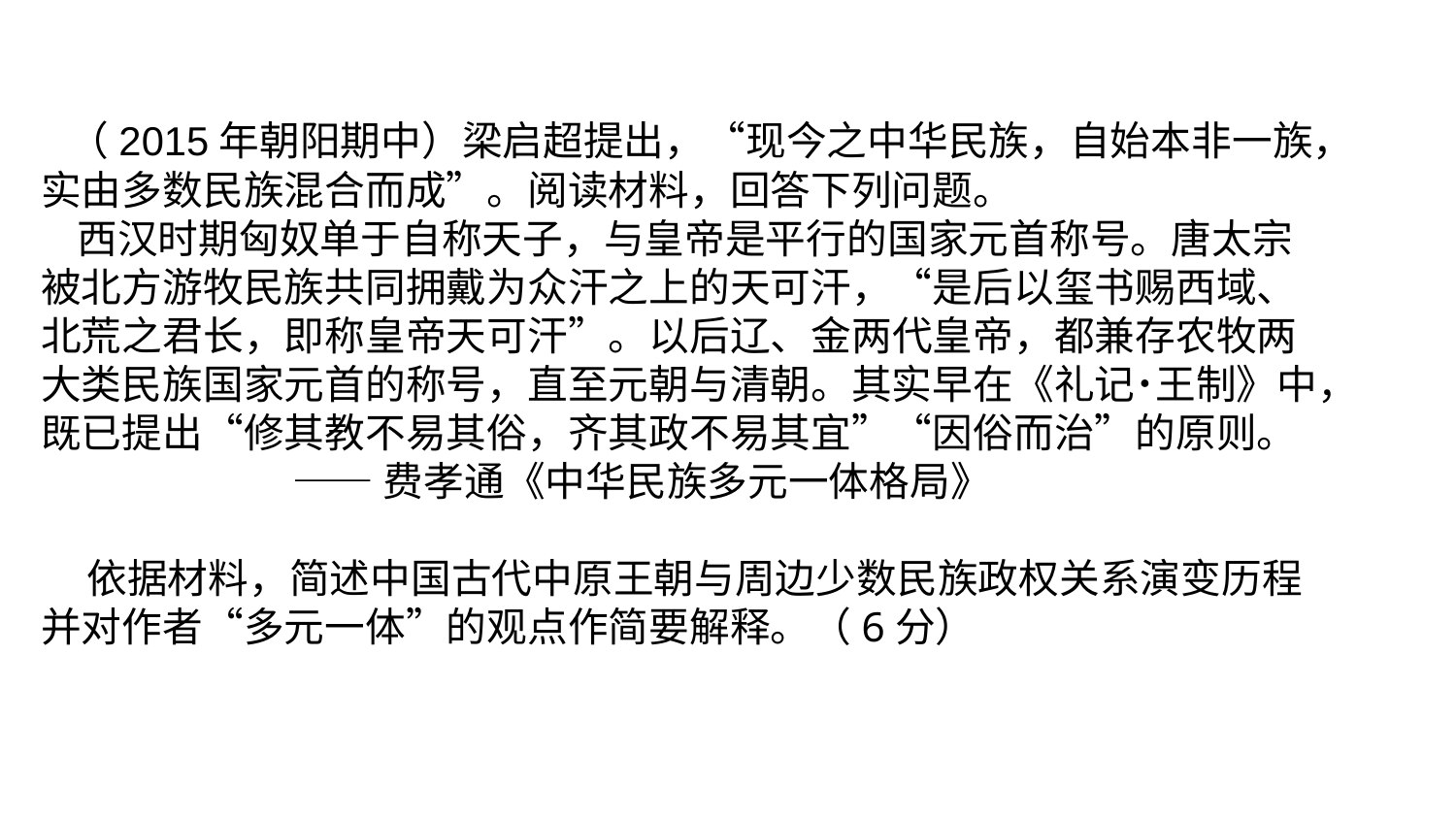

（2015年朝阳期中）梁启超提出，“现今之中华民族，自始本非一族，实由多数民族混合而成”。阅读材料，回答下列问题。
    西汉时期匈奴单于自称天子，与皇帝是平行的国家元首称号。唐太宗被北方游牧民族共同拥戴为众汗之上的天可汗，“是后以玺书赐西域、北荒之君长，即称皇帝天可汗”。以后辽、金两代皇帝，都兼存农牧两大类民族国家元首的称号，直至元朝与清朝。其实早在《礼记˙王制》中，既已提出“修其教不易其俗，齐其政不易其宜”“因俗而治”的原则。
                            ——费孝通《中华民族多元一体格局》

    依据材料，简述中国古代中原王朝与周边少数民族政权关系演变历程并对作者“多元一体”的观点作简要解释。（6分）